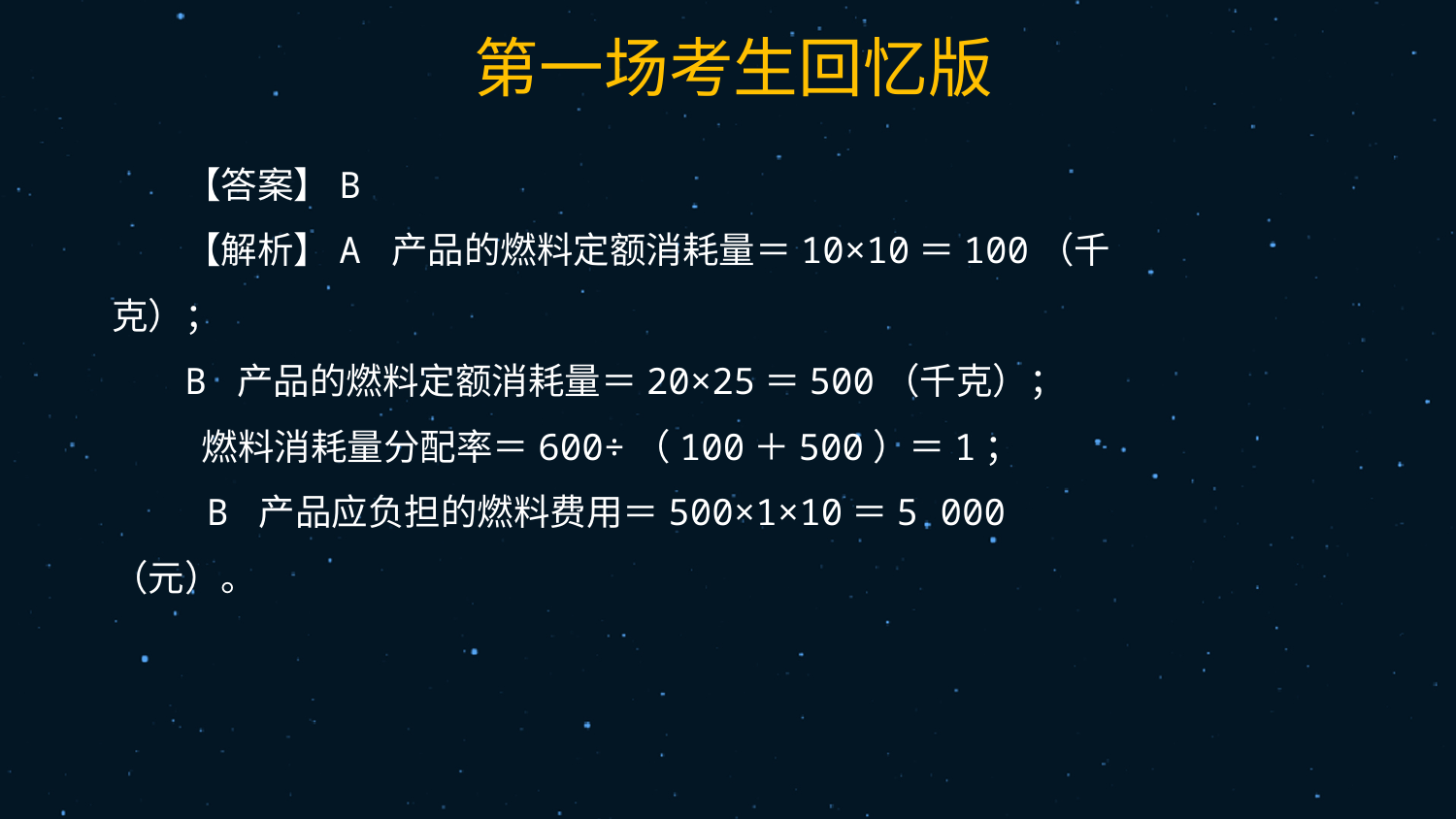

69
【答案】B
【解析】A 产品的燃料定额消耗量＝10×10＝100（千克）；
B 产品的燃料定额消耗量＝20×25＝500（千克）；
 燃料消耗量分配率＝600÷（100＋500）＝1；
 B 产品应负担的燃料费用＝500×1×10＝5 000（元）。